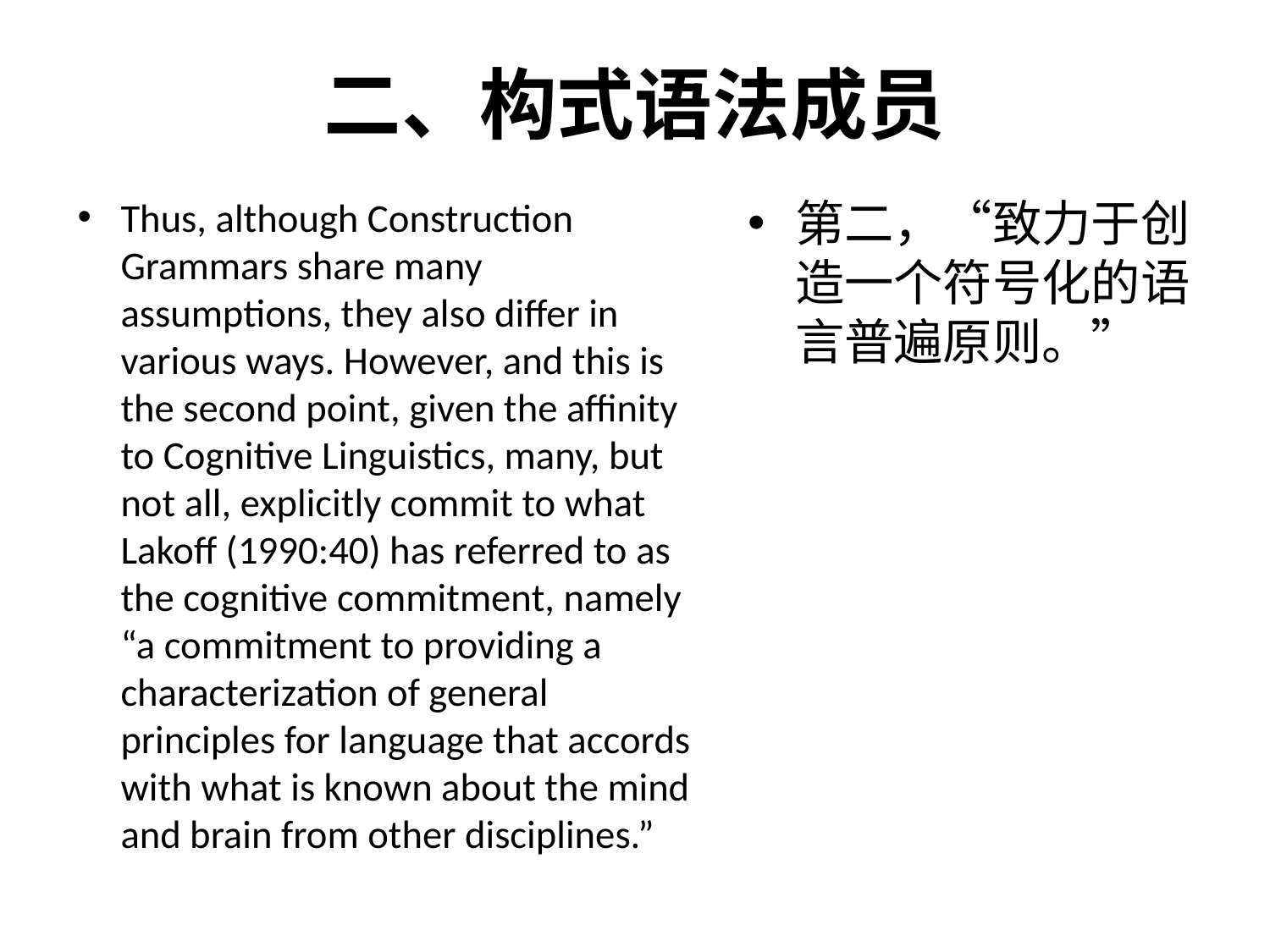

# 二、构式语法成员
Thus, although Construction Grammars share many assumptions, they also differ in various ways. However, and this is the second point, given the affinity to Cognitive Linguistics, many, but not all, explicitly commit to what Lakoff (1990:40) has referred to as the cognitive commitment, namely “a commitment to providing a characterization of general principles for language that accords with what is known about the mind and brain from other disciplines.”
第二，“致力于创造一个符号化的语言普遍原则。”